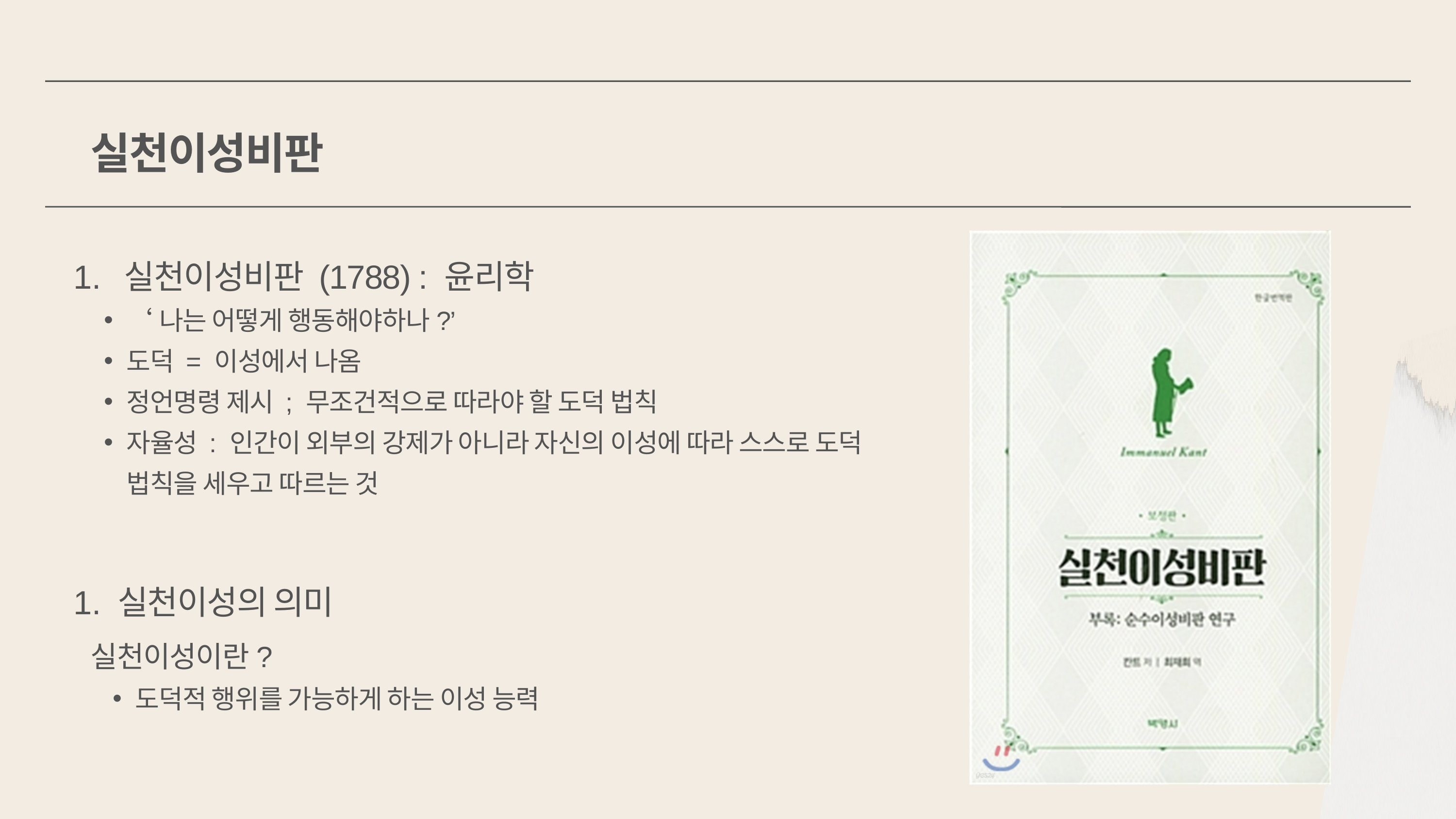

실천이성비판

  실천이성비판 (1788) : 윤리학
‘나는 어떻게 행동해야하나?’
도덕 = 이성에서 나옴
정언명령 제시 ; 무조건적으로 따라야 할 도덕 법칙
자율성 : 인간이 외부의 강제가 아니라 자신의 이성에 따라 스스로 도덕 법칙을 세우고 따르는 것

 실천이성의 의미
실천이성이란?
도덕적 행위를 가능하게 하는 이성 능력